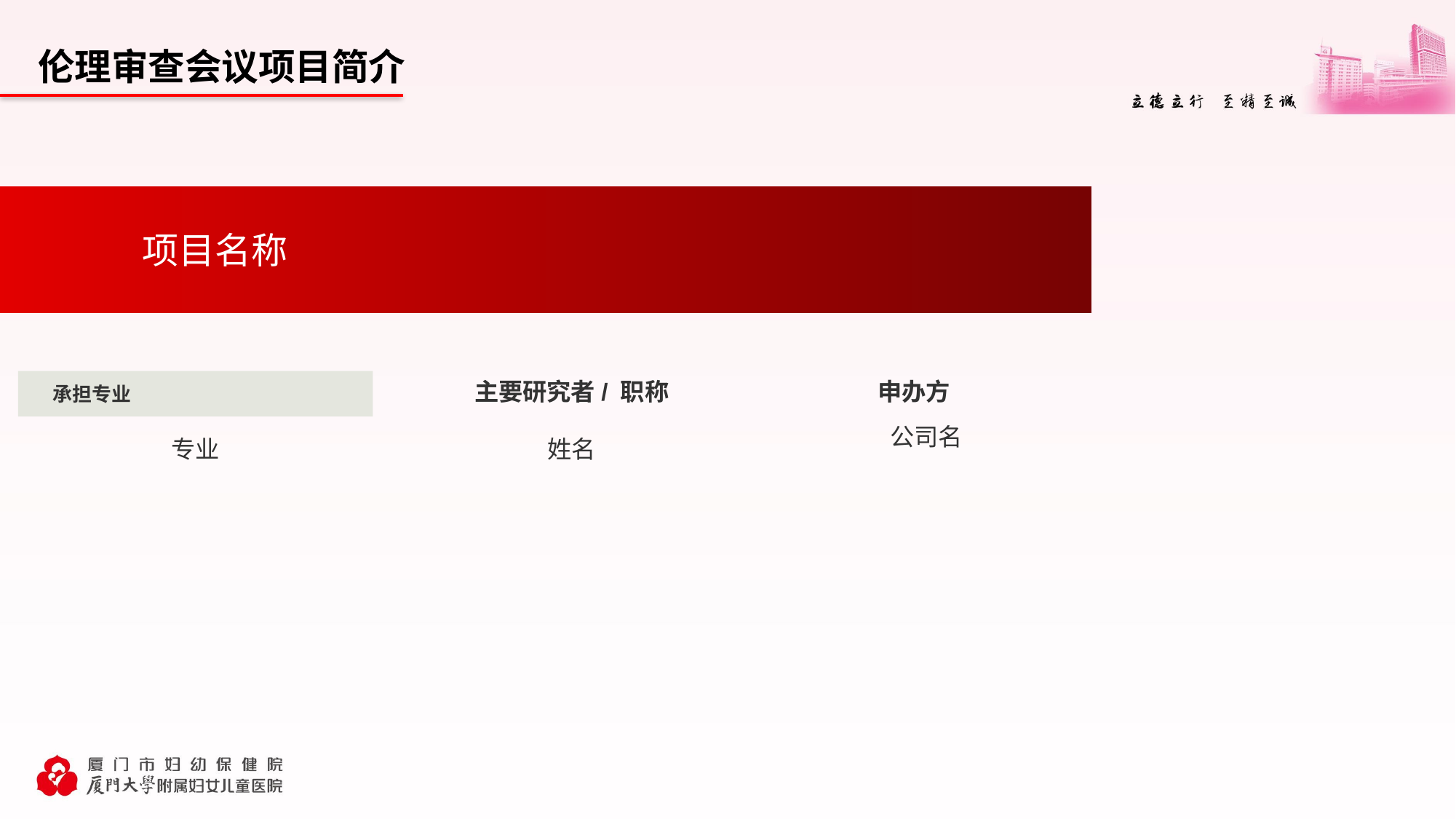

伦理审查会议项目简介
项目名称
承担专业
主要研究者/ 职称
申办方
公司名
专业
姓名